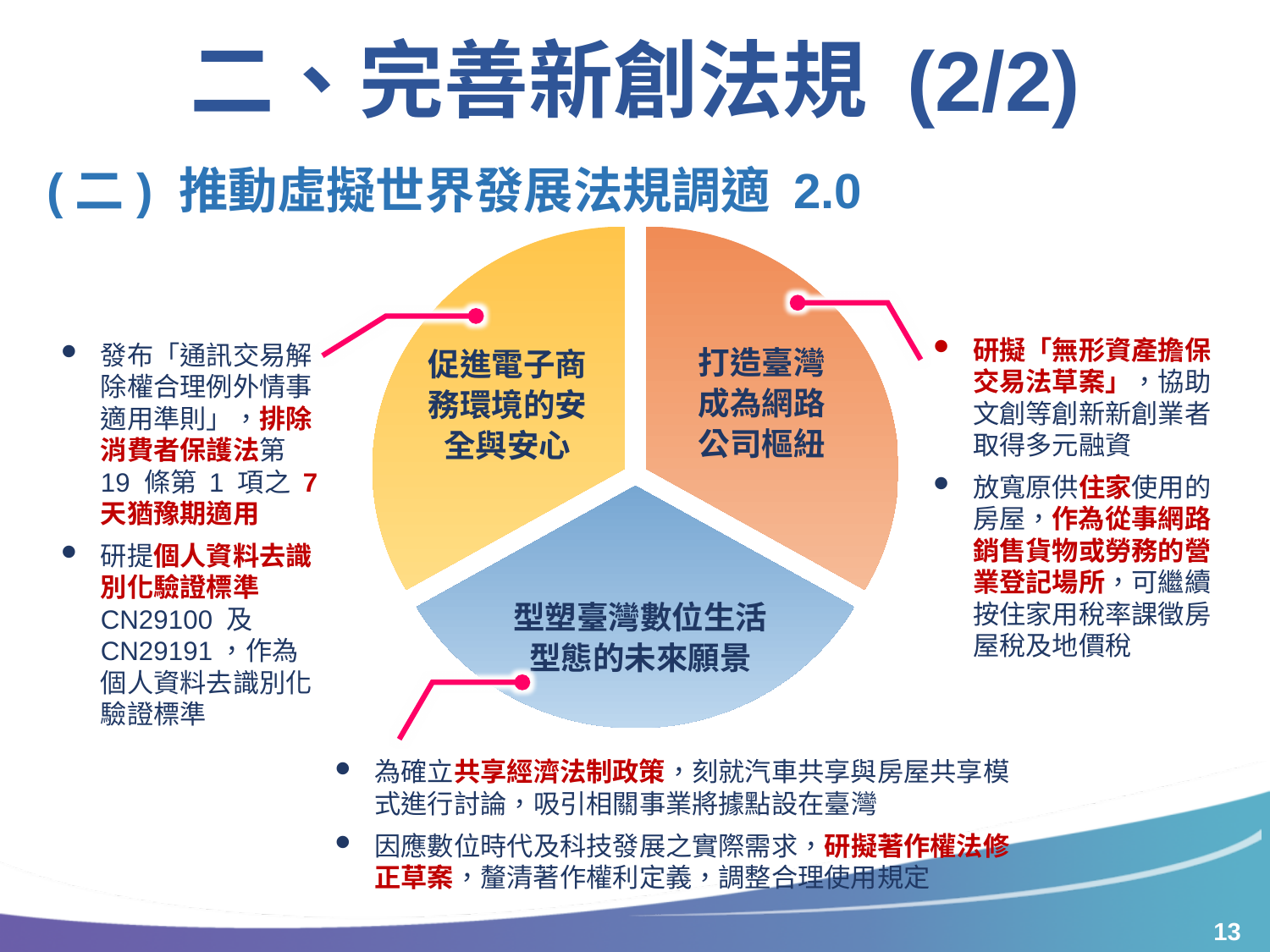

二、完善新創法規 (2/2)
(二) 推動虛擬世界發展法規調適 2.0
促進電子商務環境的安全與安心
打造臺灣成為網路公司樞紐
型塑臺灣數位生活型態的未來願景

研擬「無形資產擔保交易法草案」，協助文創等創新新創業者取得多元融資
放寬原供住家使用的房屋，作為從事網路銷售貨物或勞務的營業登記場所，可繼續按住家用稅率課徵房屋稅及地價稅

發布「通訊交易解除權合理例外情事適用準則」，排除消費者保護法第 19 條第 1 項之 7 天猶豫期適用
研提個人資料去識別化驗證標準 CN29100 及 CN29191，作為個人資料去識別化驗證標準

為確立共享經濟法制政策，刻就汽車共享與房屋共享模式進行討論，吸引相關事業將據點設在臺灣
因應數位時代及科技發展之實際需求，研擬著作權法修正草案，釐清著作權利定義，調整合理使用規定
13